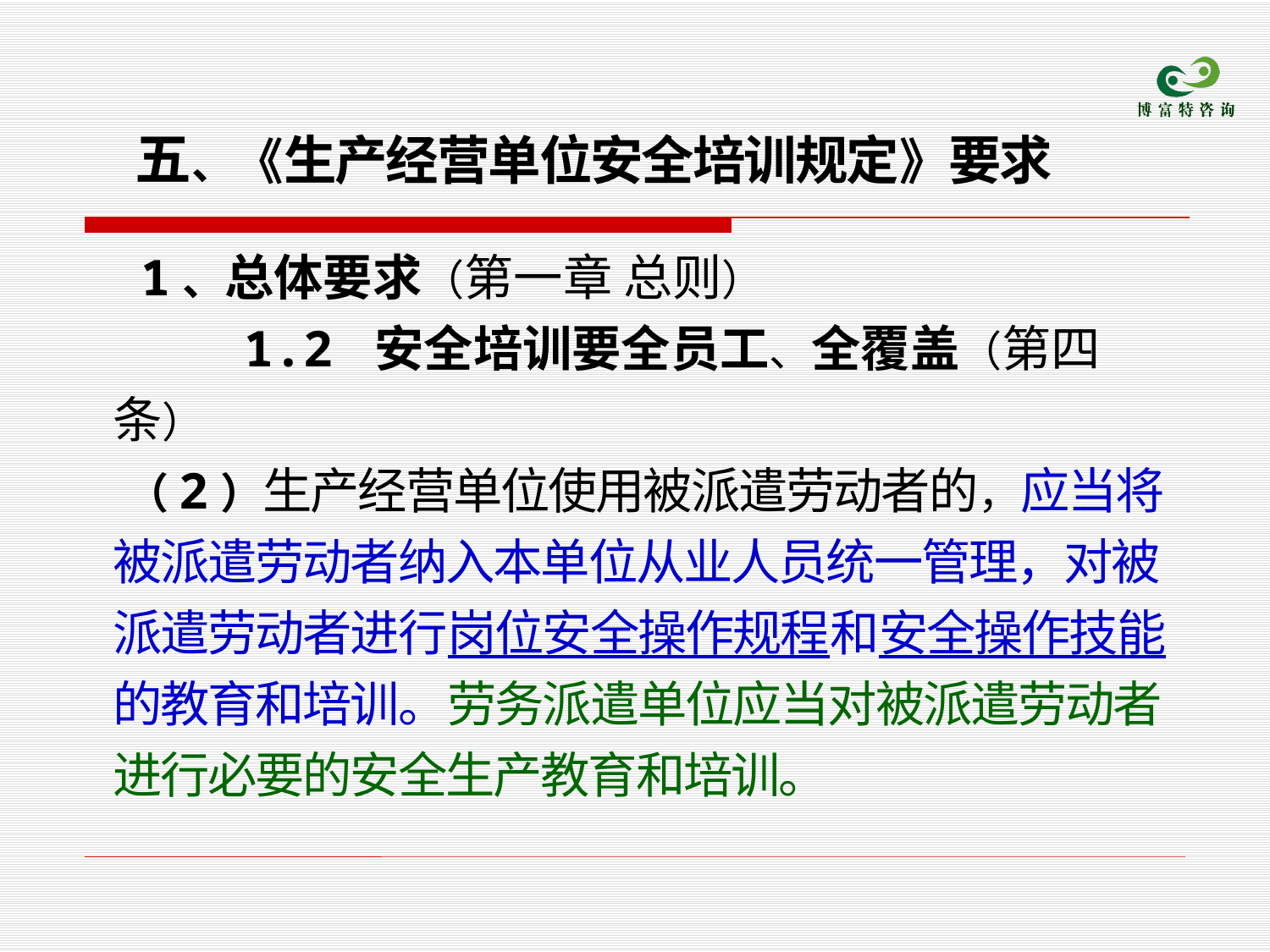

五、《生产经营单位安全培训规定》要求
　      1、总体要求（第一章 总则）
        1.2 安全培训要全员工、全覆盖（第四条）
      （2）生产经营单位使用被派遣劳动者的，应当将被派遣劳动者纳入本单位从业人员统一管理，对被派遣劳动者进行岗位安全操作规程和安全操作技能的教育和培训。劳务派遣单位应当对被派遣劳动者进行必要的安全生产教育和培训。